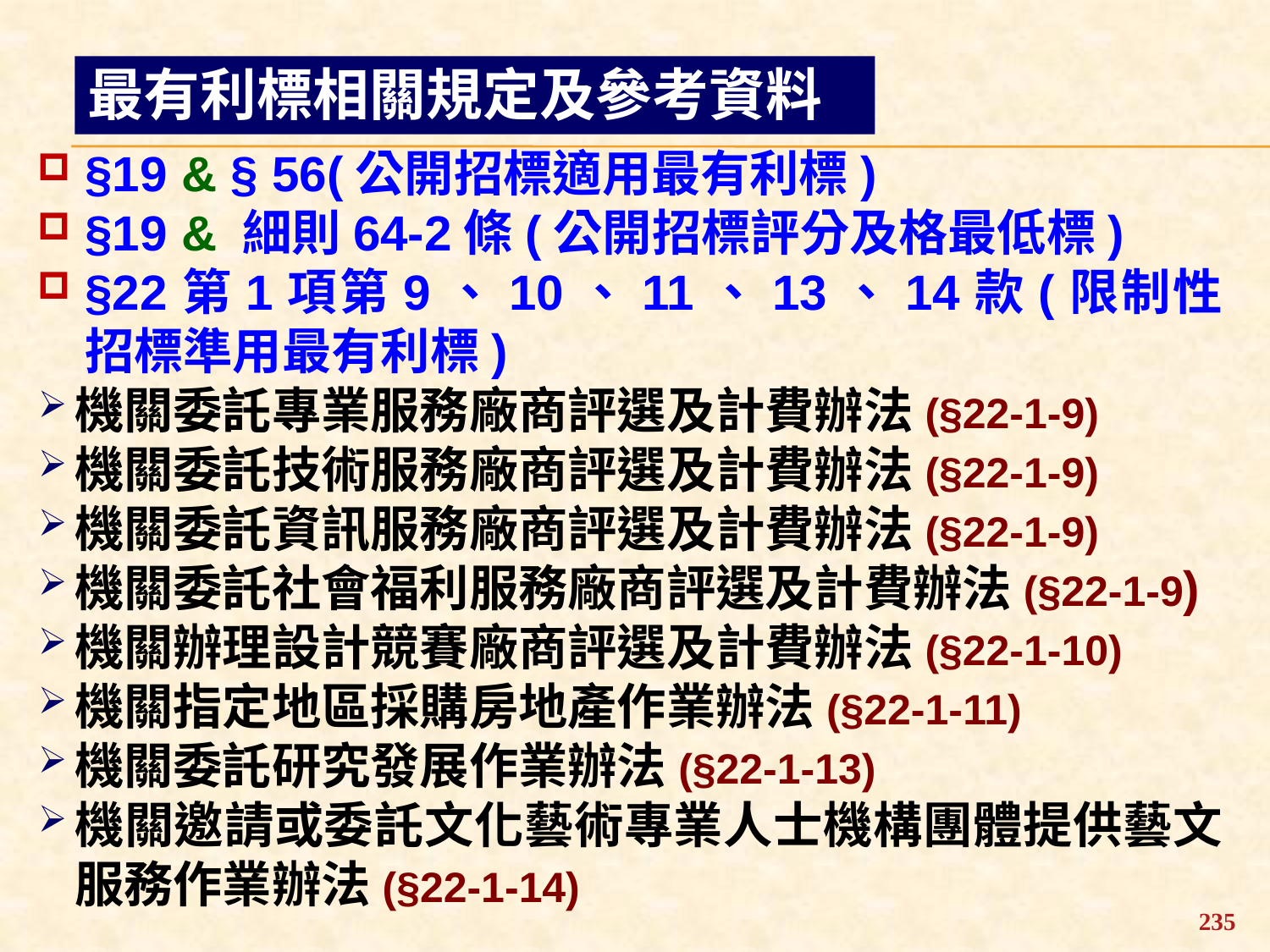

最有利標相關規定及參考資料
§19 & § 56(公開招標適用最有利標)
§19 & 細則64-2條(公開招標評分及格最低標)
§22第1項第9、10、11、13、14款(限制性招標準用最有利標)
機關委託專業服務廠商評選及計費辦法(§22-1-9)
機關委託技術服務廠商評選及計費辦法(§22-1-9)
機關委託資訊服務廠商評選及計費辦法(§22-1-9)
機關委託社會福利服務廠商評選及計費辦法(§22-1-9)
機關辦理設計競賽廠商評選及計費辦法(§22-1-10)
機關指定地區採購房地產作業辦法(§22-1-11)
機關委託研究發展作業辦法(§22-1-13)
機關邀請或委託文化藝術專業人士機構團體提供藝文服務作業辦法(§22-1-14)
235